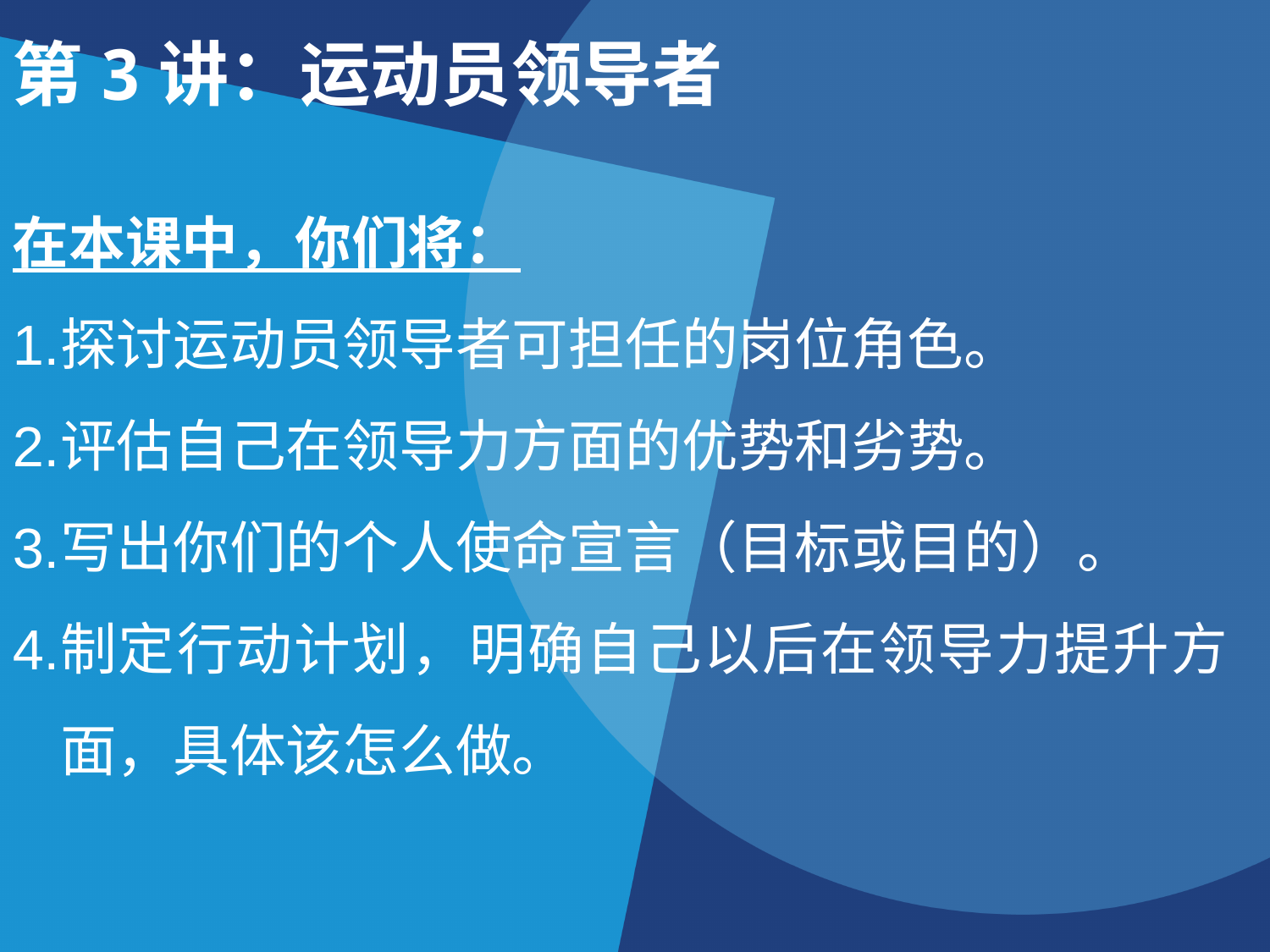

第3讲：运动员领导者
在本课中，你们将：
探讨运动员领导者可担任的岗位角色。
评估自己在领导力方面的优势和劣势。
写出你们的个人使命宣言（目标或目的）。
制定行动计划，明确自己以后在领导力提升方面，具体该怎么做。